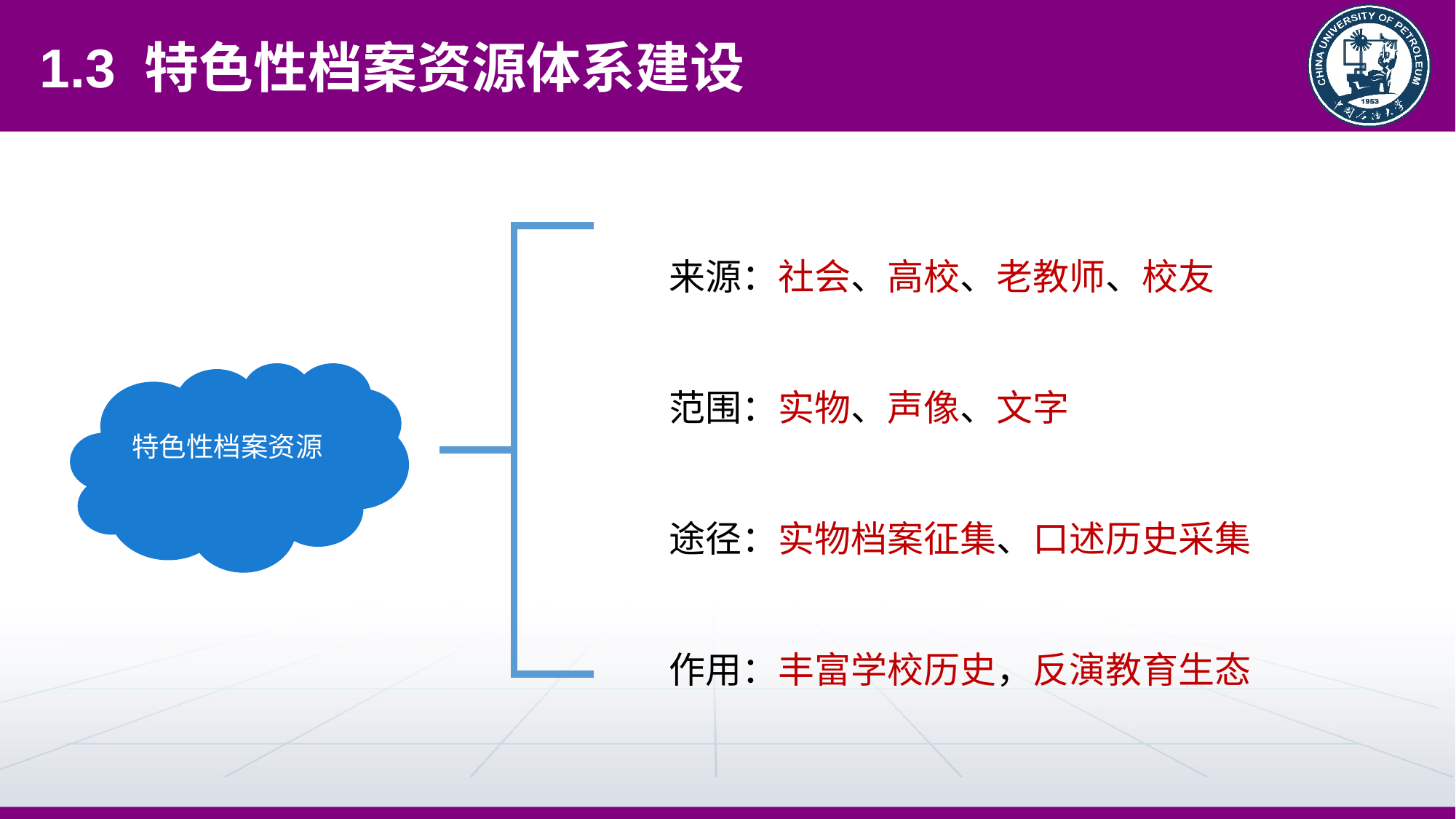

1.3 特色性档案资源体系建设
来源：社会、高校、老教师、校友
范围：实物、声像、文字
途径：实物档案征集、口述历史采集
作用：丰富学校历史，反演教育生态

特色性档案资源